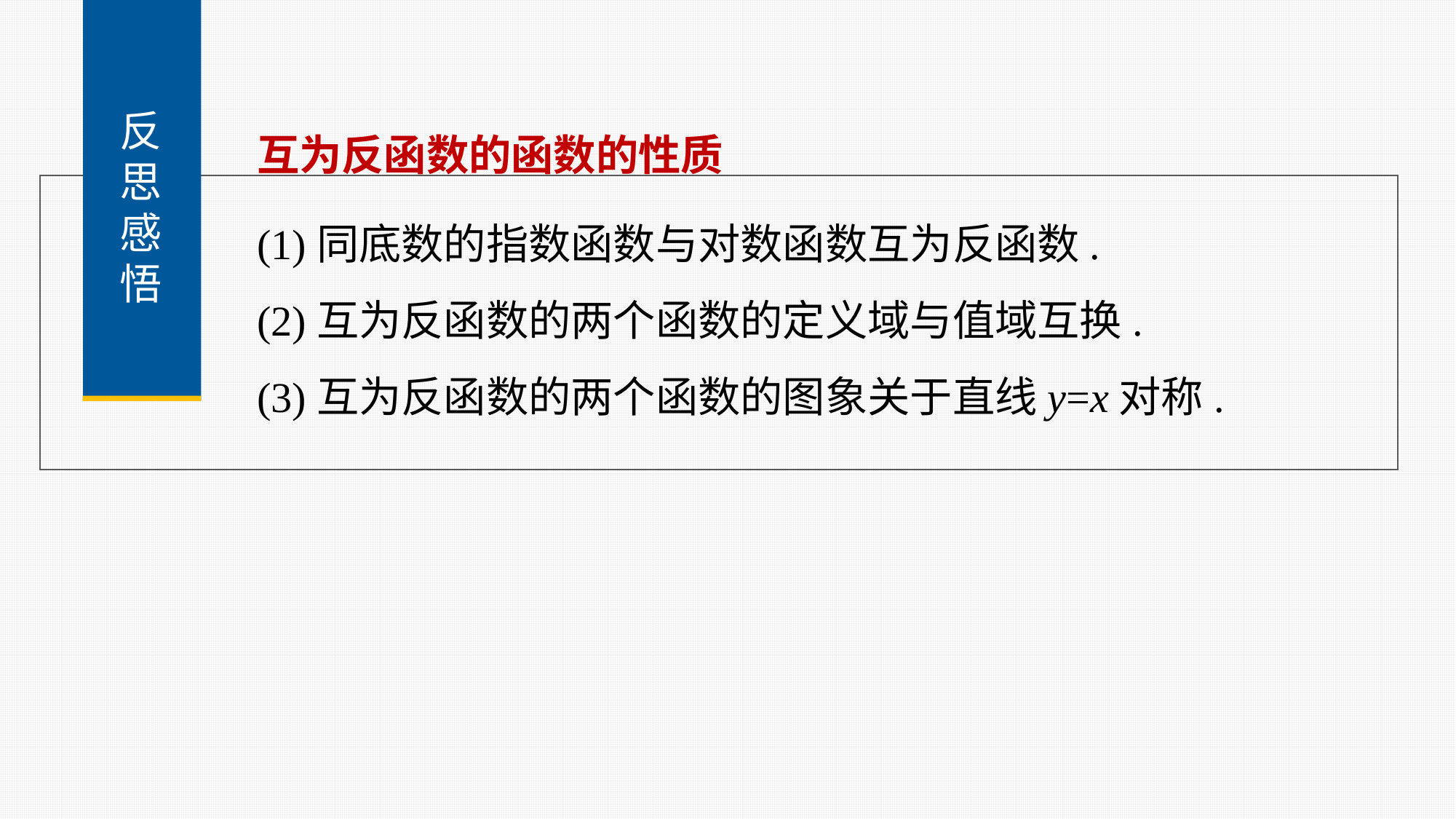

反
思
感
悟

互为反函数的函数的性质

(1)同底数的指数函数与对数函数互为反函数.
(2)互为反函数的两个函数的定义域与值域互换.
(3)互为反函数的两个函数的图象关于直线y=x对称.